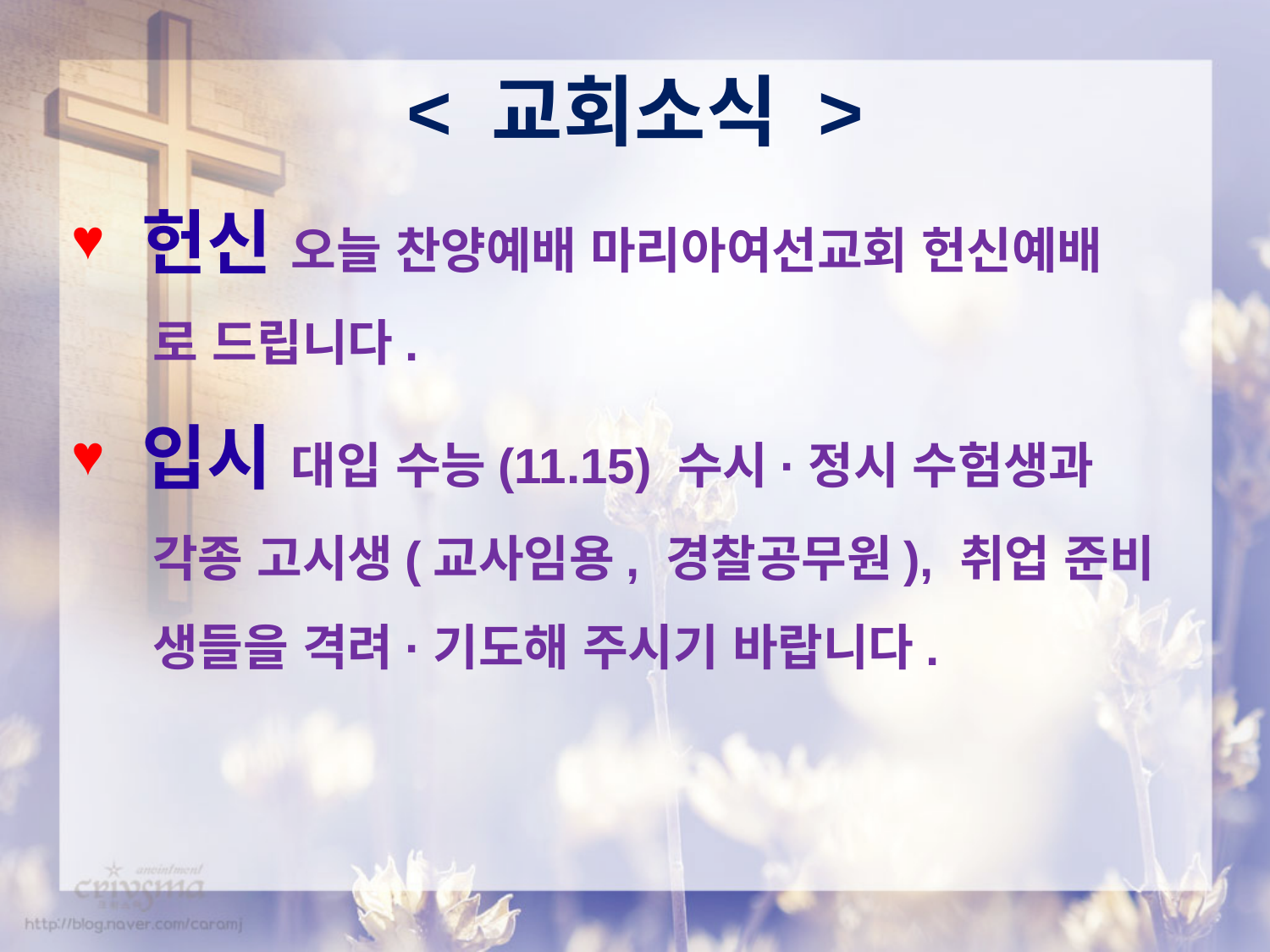

< 교회소식 >
 헌신 오늘 찬양예배 마리아여선교회 헌신예배
     로 드립니다.
 입시 대입 수능(11.15) 수시·정시 수험생과
     각종 고시생(교사임용, 경찰공무원), 취업 준비
     생들을 격려·기도해 주시기 바랍니다.